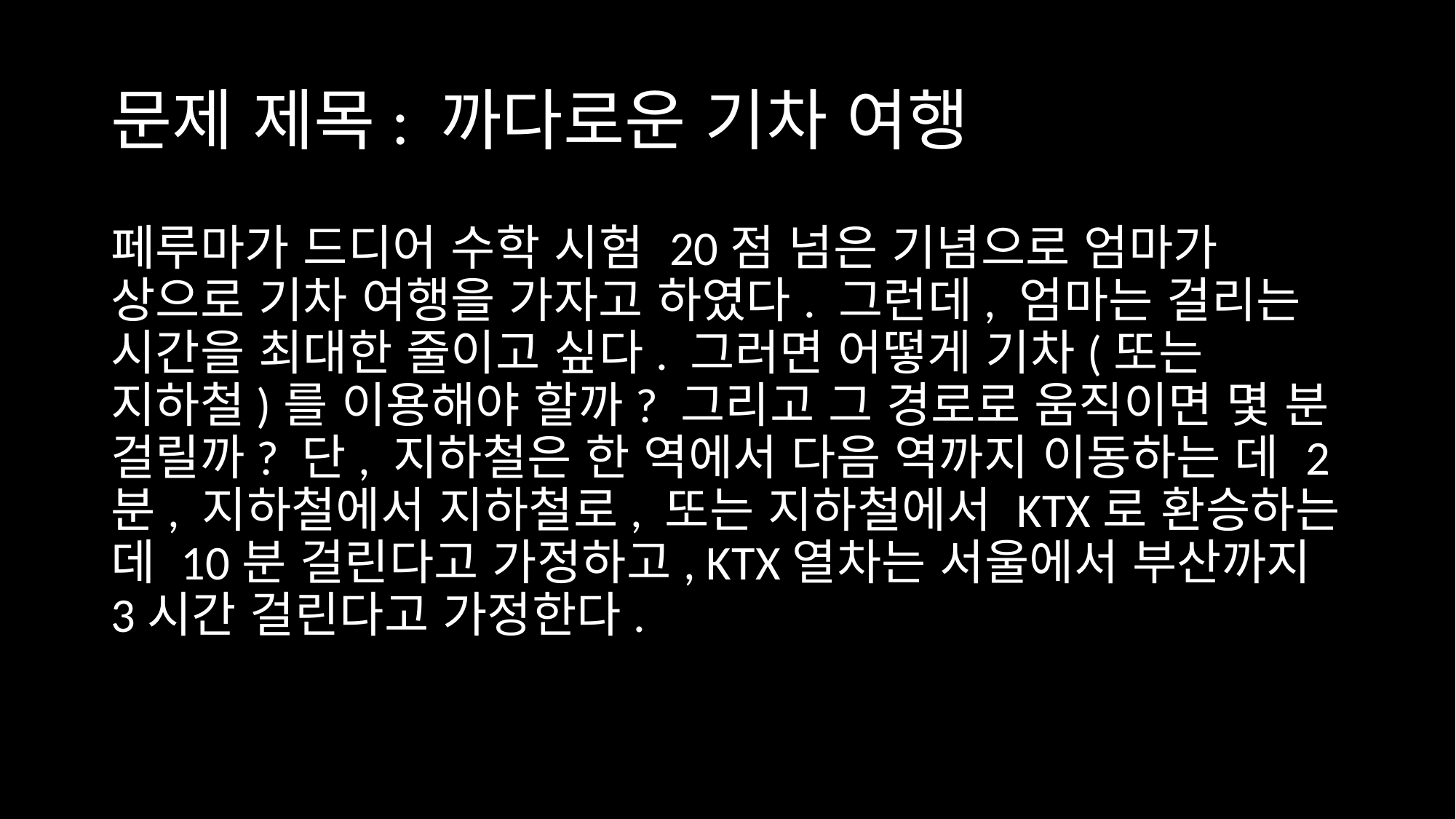

# 문제 제목: 까다로운 기차 여행
페루마가 드디어 수학 시험 20점 넘은 기념으로 엄마가 상으로 기차 여행을 가자고 하였다. 그런데, 엄마는 걸리는 시간을 최대한 줄이고 싶다. 그러면 어떻게 기차(또는 지하철)를 이용해야 할까? 그리고 그 경로로 움직이면 몇 분 걸릴까? 단, 지하철은 한 역에서 다음 역까지 이동하는 데 2분, 지하철에서 지하철로, 또는 지하철에서 KTX로 환승하는 데 10분 걸린다고 가정하고, KTX열차는 서울에서 부산까지 3시간 걸린다고 가정한다.